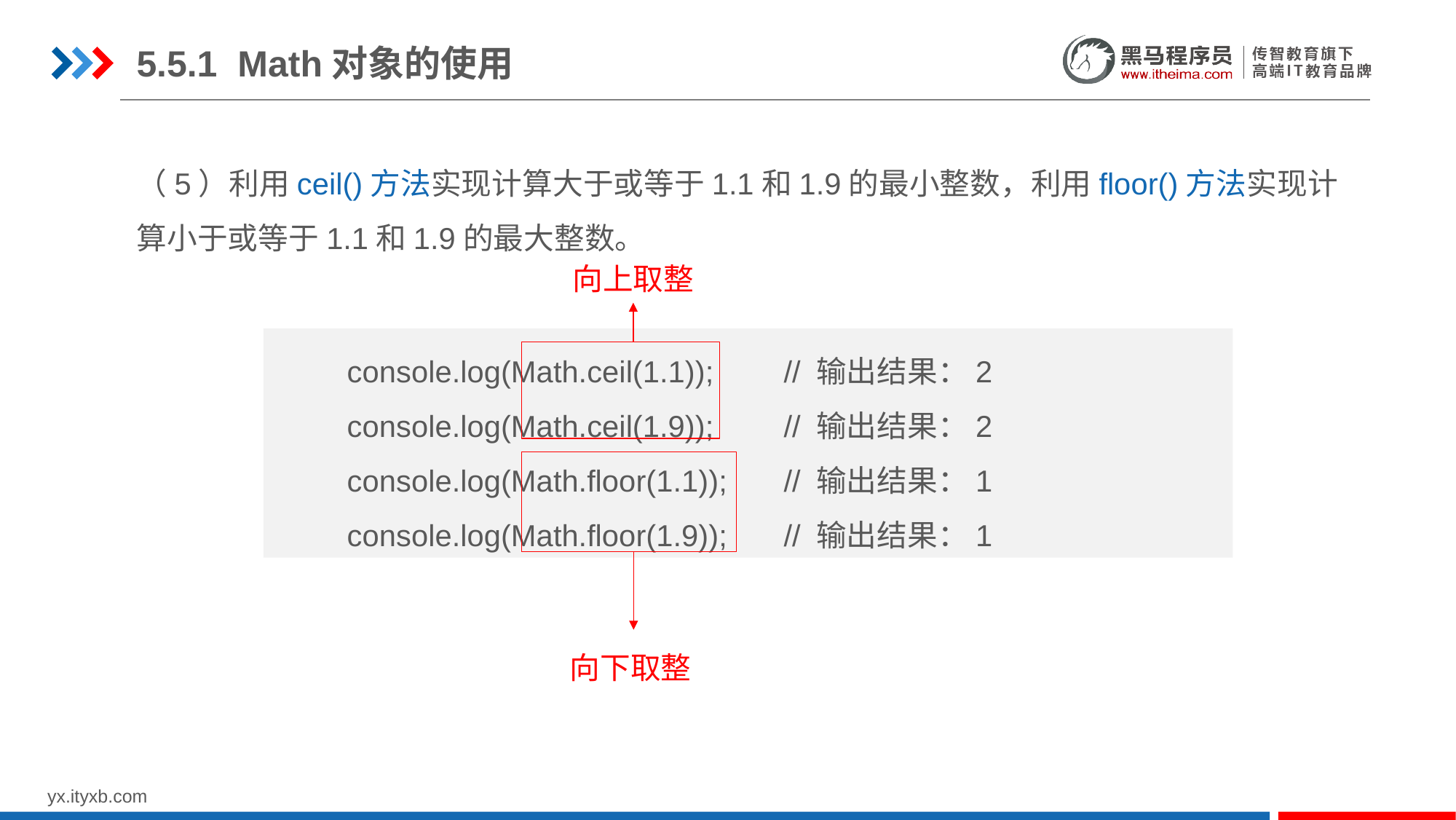

5.5.1  Math对象的使用
（5）利用ceil()方法实现计算大于或等于1.1和1.9的最小整数，利用floor()方法实现计算小于或等于1.1和1.9的最大整数。
向上取整
console.log(Math.ceil(1.1));	// 输出结果：2
console.log(Math.ceil(1.9));	// 输出结果：2
console.log(Math.floor(1.1));	// 输出结果：1
console.log(Math.floor(1.9));	// 输出结果：1

向下取整